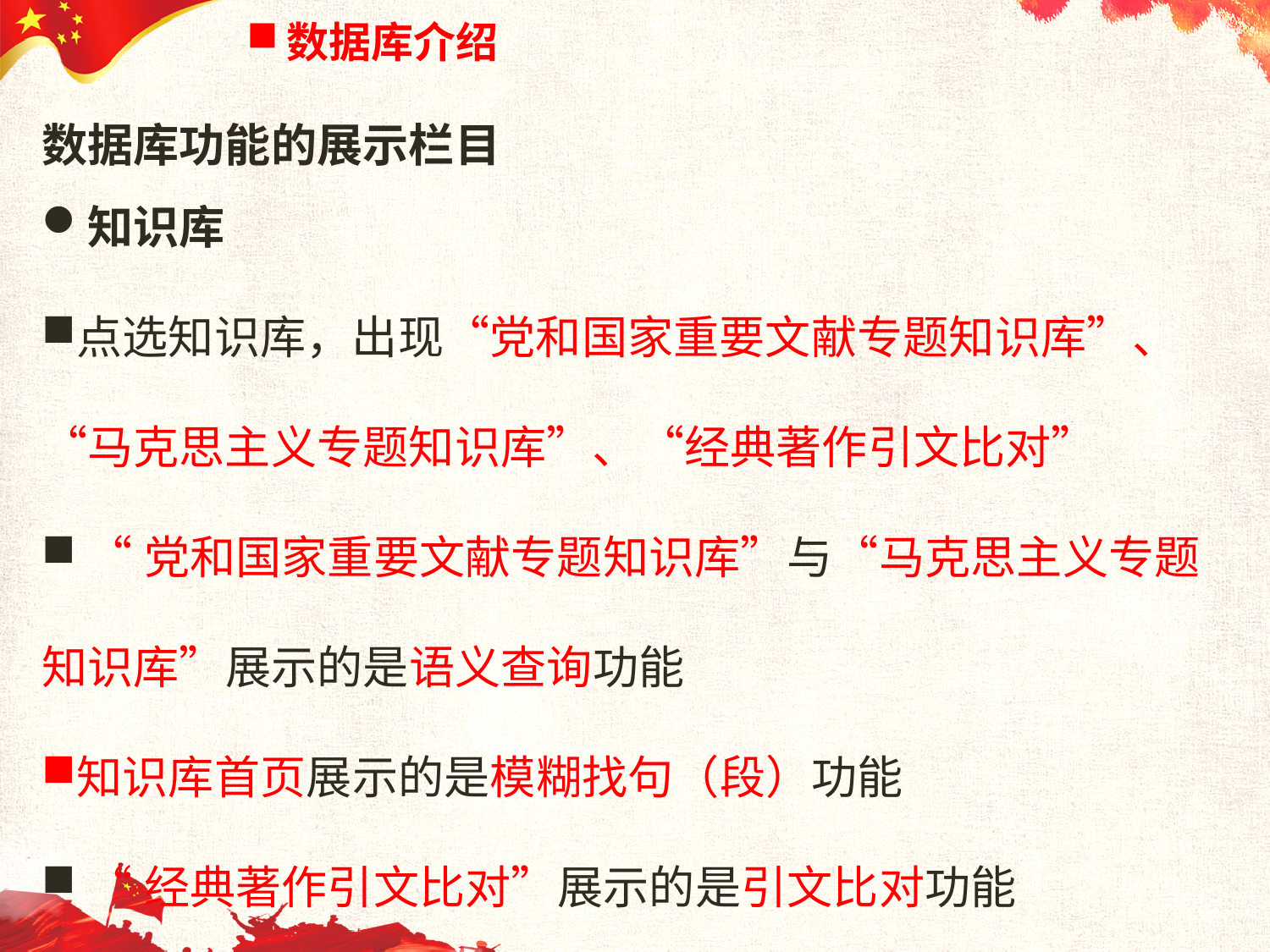

数据库介绍
数据库功能的展示栏目
知识库
点选知识库，出现“党和国家重要文献专题知识库”、“马克思主义专题知识库”、“经典著作引文比对”
 “党和国家重要文献专题知识库”与“马克思主义专题知识库”展示的是语义查询功能
知识库首页展示的是模糊找句（段）功能
 “经典著作引文比对”展示的是引文比对功能